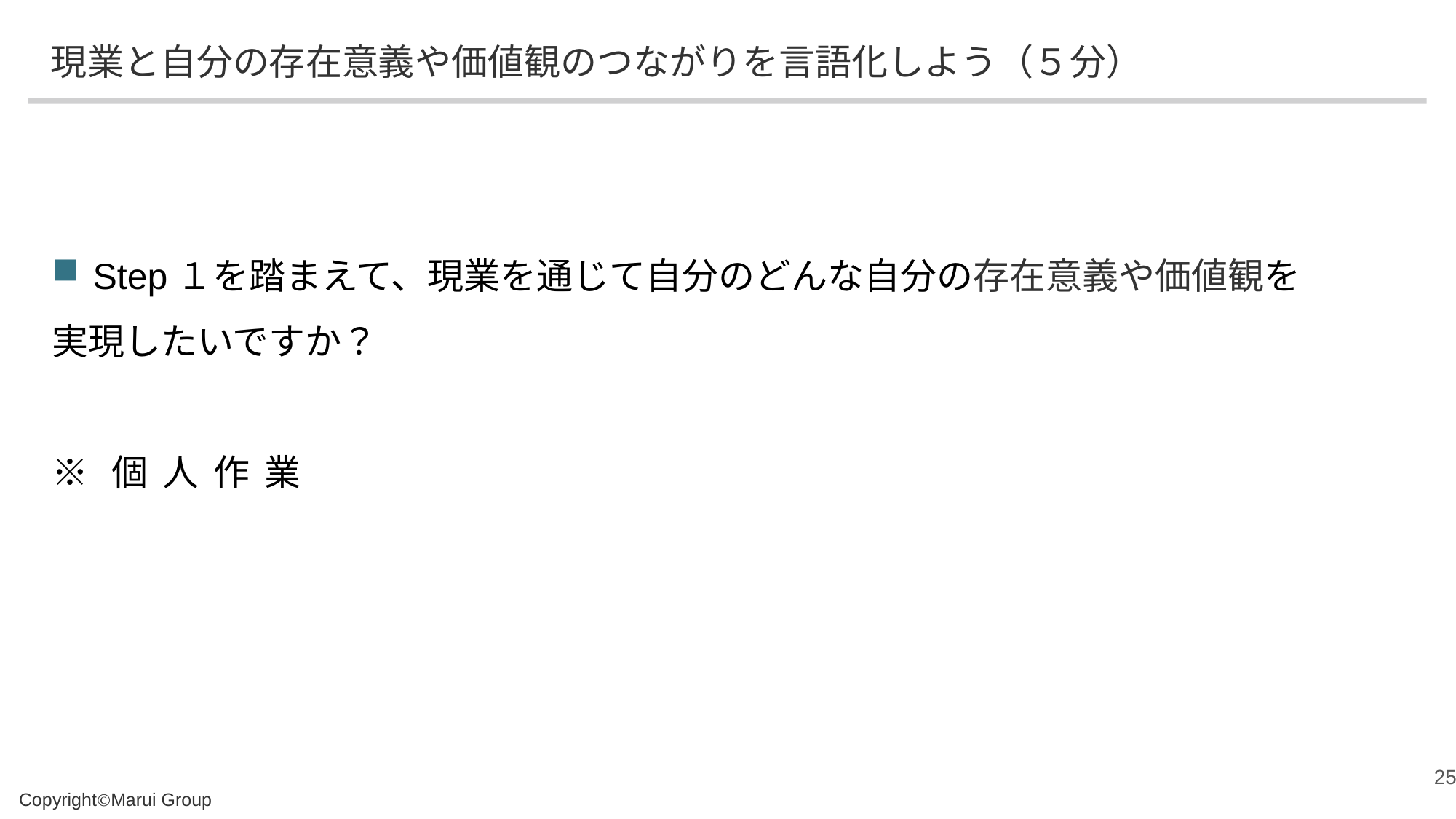

# 現業と自分の存在意義や価値観のつながりを言語化しよう（５分）
Step１を踏まえて、現業を通じて自分のどんな自分の存在意義や価値観を
実現したいですか？

※個人作業
CopyrightⒸMarui Group